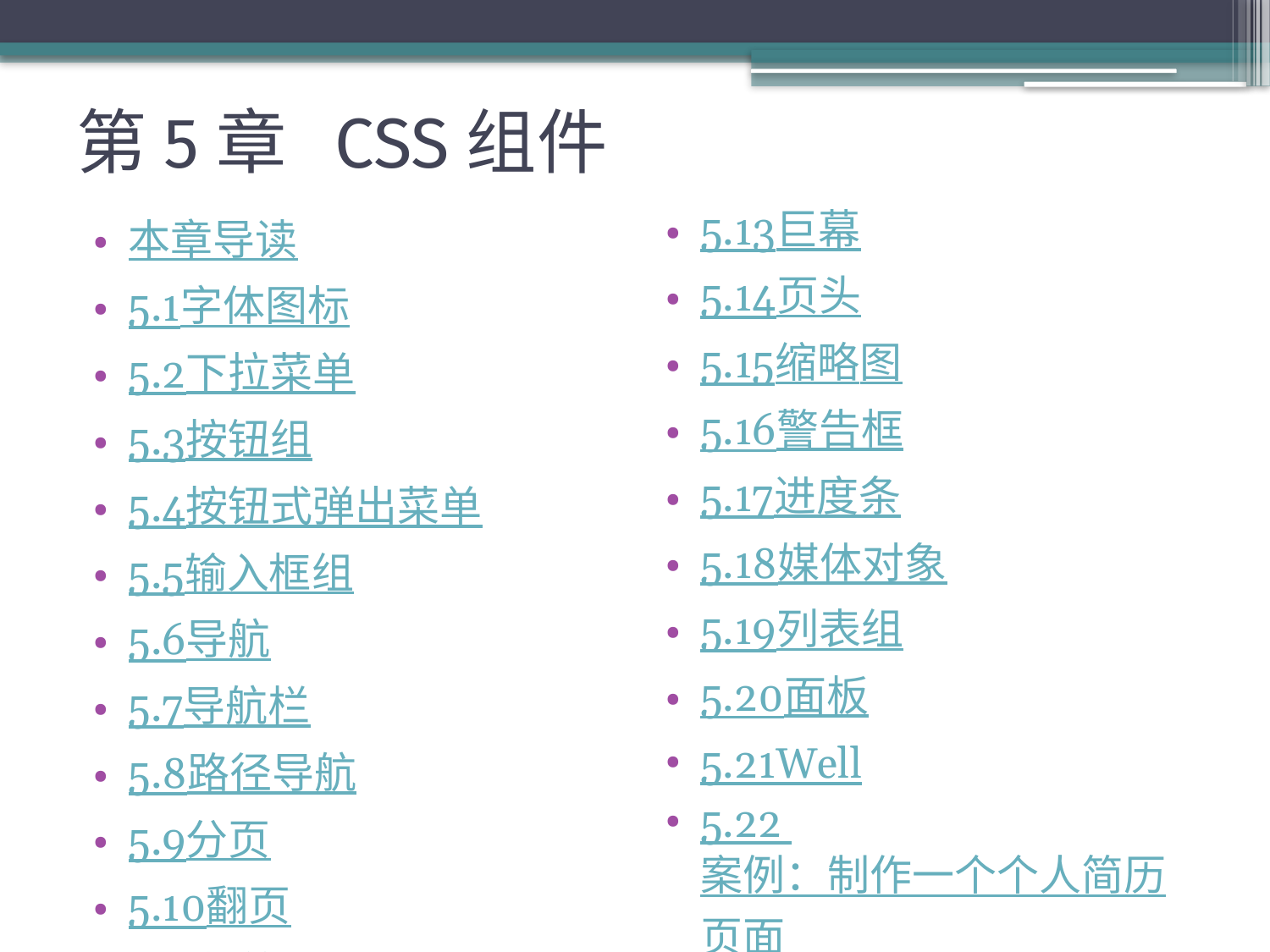

# 第5章  CSS组件
5.13巨幕
5.14页头
5.15缩略图
5.16警告框
5.17进度条
5.18媒体对象
5.19列表组
5.20面板
5.21Well
5.22 案例：制作一个个人简历页面
本章小结
练习与实训
本章导读
5.1字体图标
5.2下拉菜单
5.3按钮组
5.4按钮式弹出菜单
5.5输入框组
5.6导航
5.7导航栏
5.8路径导航
5.9分页
5.10翻页
5.11标签
5.12徽章